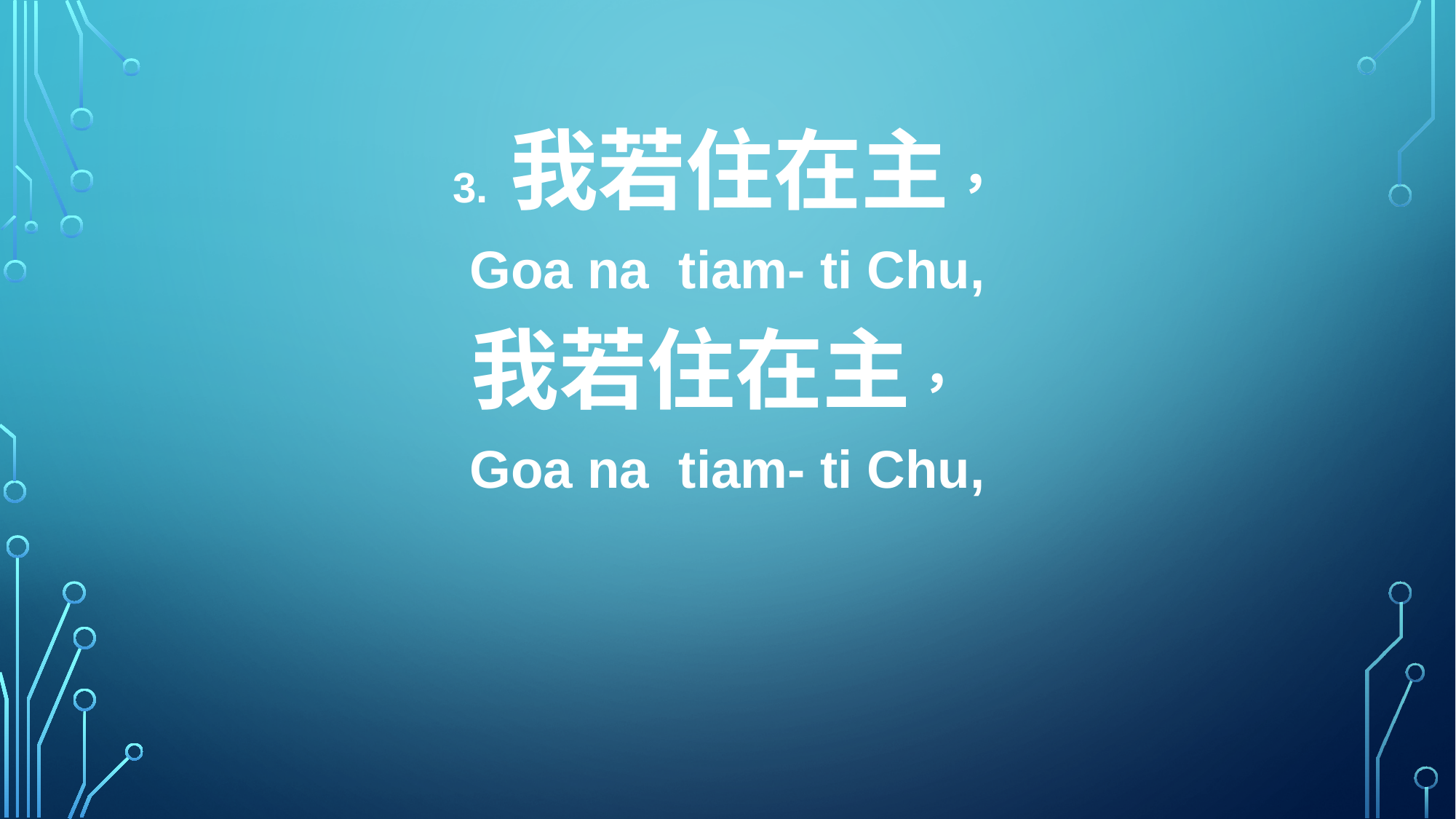

3. 我若住在主，
Goa na  tiam- ti Chu,
我若住在主，
Goa na  tiam- ti Chu,